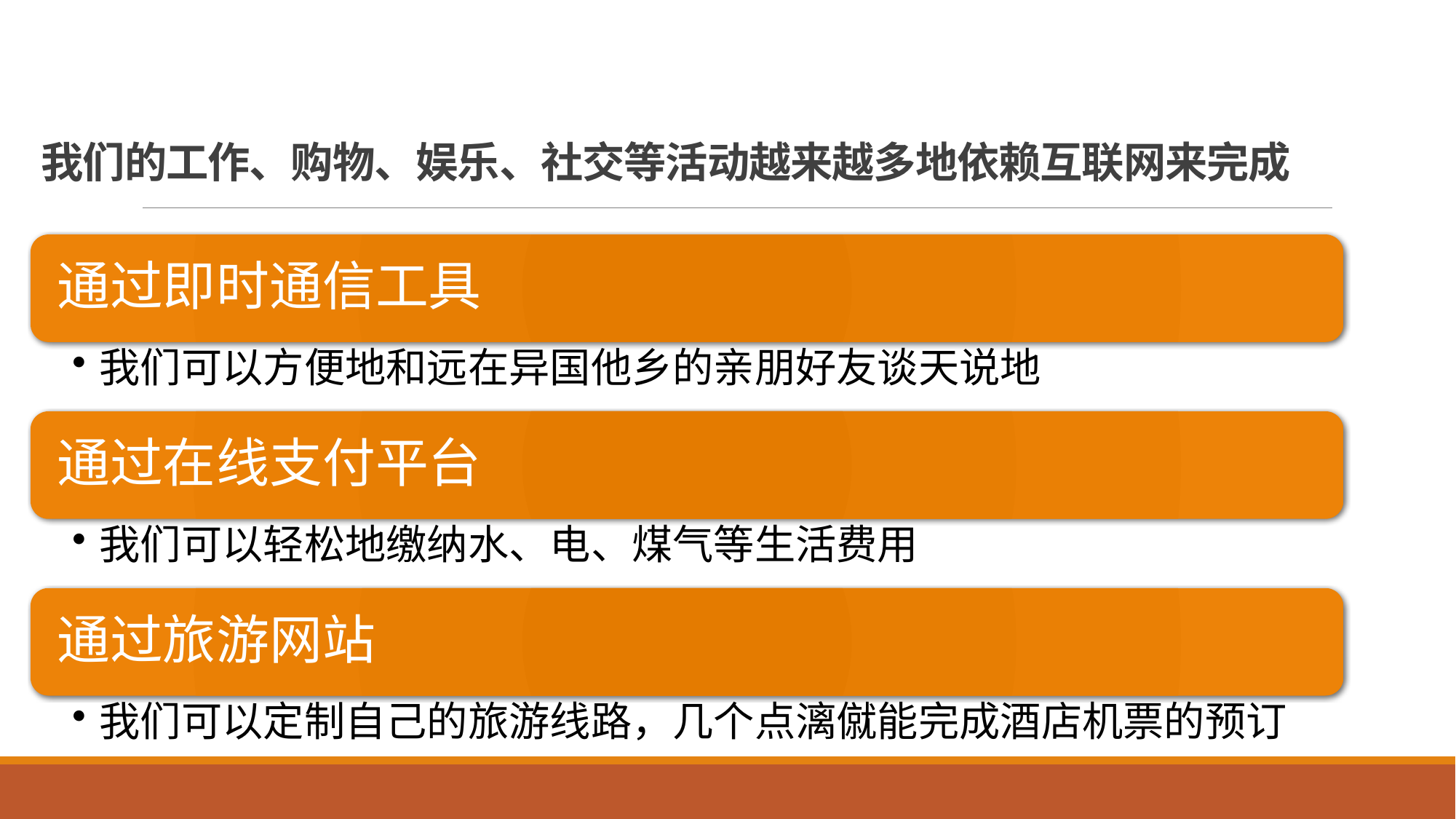

# 我们的工作、购物、娱乐、社交等活动越来越多地依赖互联网来完成
通过即时通信工具
我们可以方便地和远在异国他乡的亲朋好友谈天说地
通过在线支付平台
我们可以轻松地缴纳水、电、煤气等生活费用
通过旅游网站
我们可以定制自己的旅游线路，几个点漓僦能完成酒店机票的预订